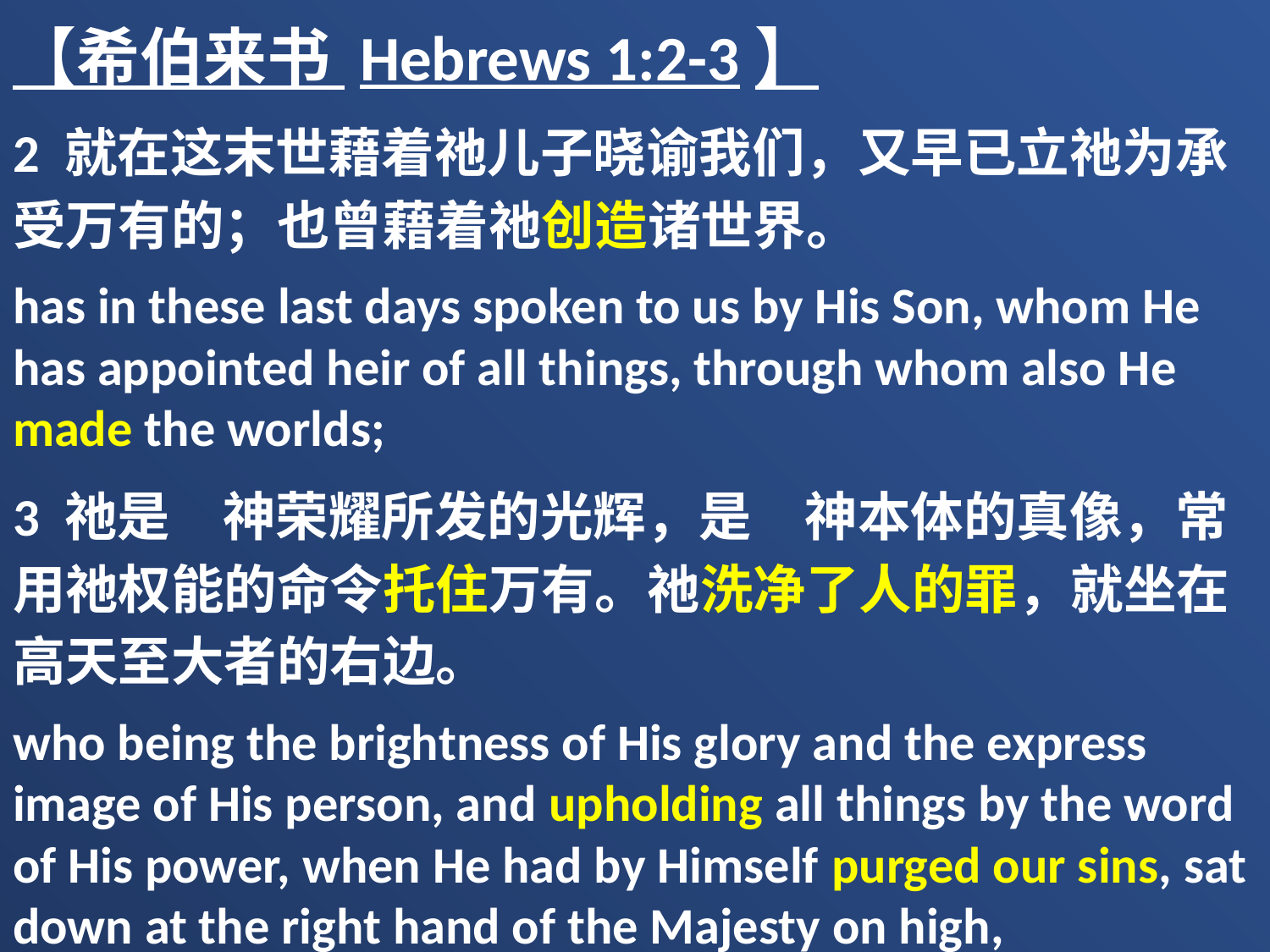

【希伯来书 Hebrews 1:2-3】
2 就在这末世藉着祂儿子晓谕我们，又早已立祂为承受万有的；也曾藉着祂创造诸世界。
has in these last days spoken to us by His Son, whom He has appointed heir of all things, through whom also He made the worlds;
3 祂是　神荣耀所发的光辉，是　神本体的真像，常用祂权能的命令托住万有。祂洗净了人的罪，就坐在高天至大者的右边。
who being the brightness of His glory and the express image of His person, and upholding all things by the word of His power, when He had by Himself purged our sins, sat down at the right hand of the Majesty on high,